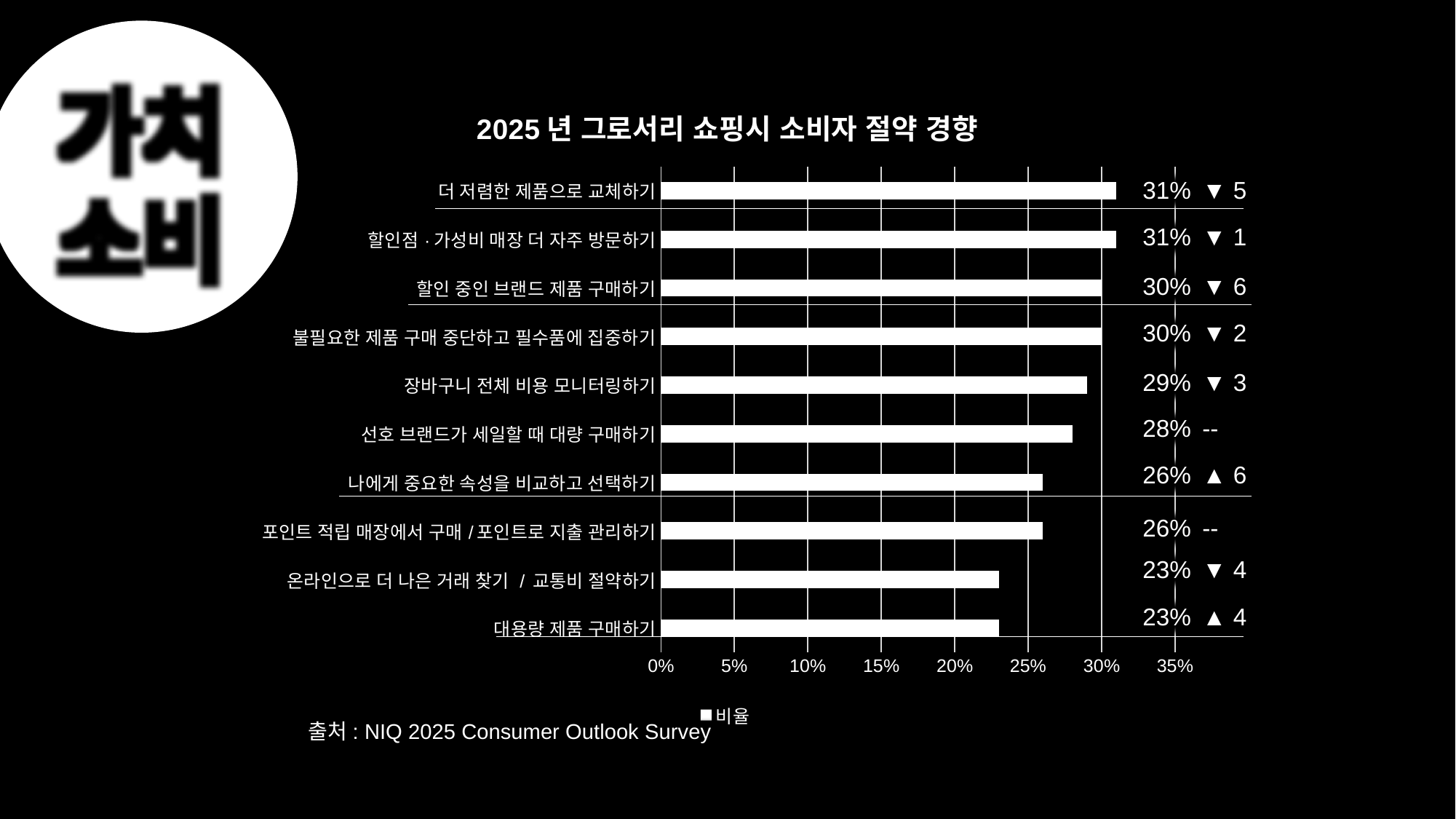

가치
소비

### Chart: 2025년 그로서리 쇼핑시 소비자 절약 경향

| Category | 비율  |
|---|---|
| 대용량 제품 구매하기 | 0.23 |
| 온라인으로 더 나은 거래 찾기 / 교통비 절약하기 | 0.23 |
| 포인트 적립 매장에서 구매/포인트로 지출 관리하기 | 0.26 |
| 나에게 중요한 속성을 비교하고 선택하기 | 0.26 |
| 선호 브랜드가 세일할 때 대량 구매하기 | 0.28 |
| 장바구니 전체 비용 모니터링하기 | 0.29 |
| 불필요한 제품 구매 중단하고 필수품에 집중하기 | 0.3 |
| 할인 중인 브랜드 제품 구매하기 | 0.3 |
| 할인점·가성비 매장 더 자주 방문하기 | 0.31 |
| 더 저렴한 제품으로 교체하기 | 0.31 |
31%

31%

30%

30%
29%
28%

26%
26%

23%
23%
▼ 5

▼ 1

▼ 6

▼ 2

▼ 3

--

--

▼ 4

▲ 6
▲ 4
출처: NIQ 2025 Consumer Outlook Survey